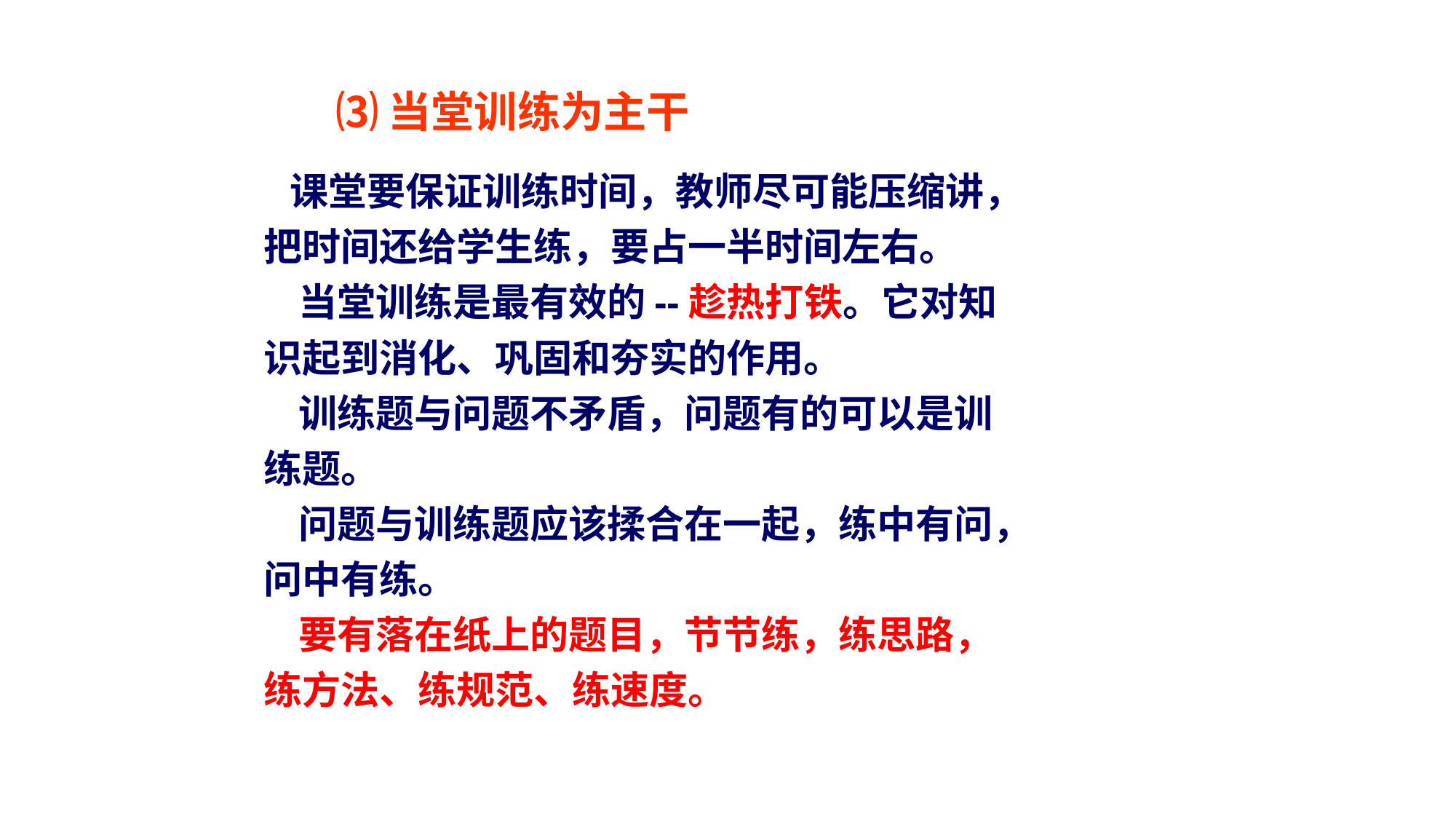

# ⑶当堂训练为主干
     课堂要保证训练时间，教师尽可能压缩讲，
  把时间还给学生练，要占一半时间左右。
      当堂训练是最有效的--趁热打铁。它对知
  识起到消化、巩固和夯实的作用。
      训练题与问题不矛盾，问题有的可以是训
  练题。
      问题与训练题应该揉合在一起，练中有问，
  问中有练。
      要有落在纸上的题目，节节练，练思路，
  练方法、练规范、练速度。